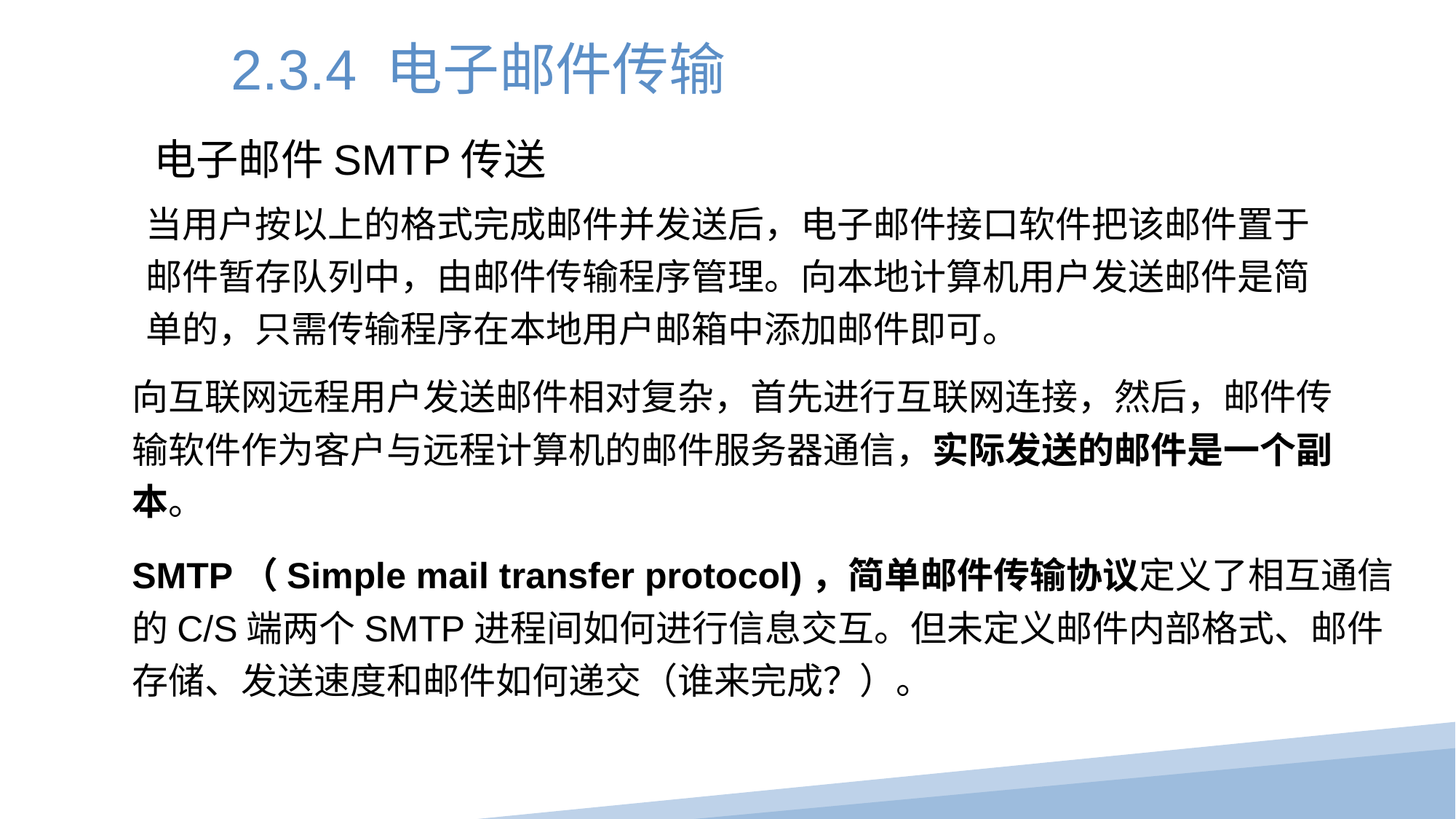

2.3.4 电子邮件传输
电子邮件SMTP传送
当用户按以上的格式完成邮件并发送后，电子邮件接口软件把该邮件置于邮件暂存队列中，由邮件传输程序管理。向本地计算机用户发送邮件是简单的，只需传输程序在本地用户邮箱中添加邮件即可。
向互联网远程用户发送邮件相对复杂，首先进行互联网连接，然后，邮件传输软件作为客户与远程计算机的邮件服务器通信，实际发送的邮件是一个副本。
SMTP（Simple mail transfer protocol)，简单邮件传输协议定义了相互通信的C/S端两个SMTP进程间如何进行信息交互。但未定义邮件内部格式、邮件存储、发送速度和邮件如何递交（谁来完成？）。